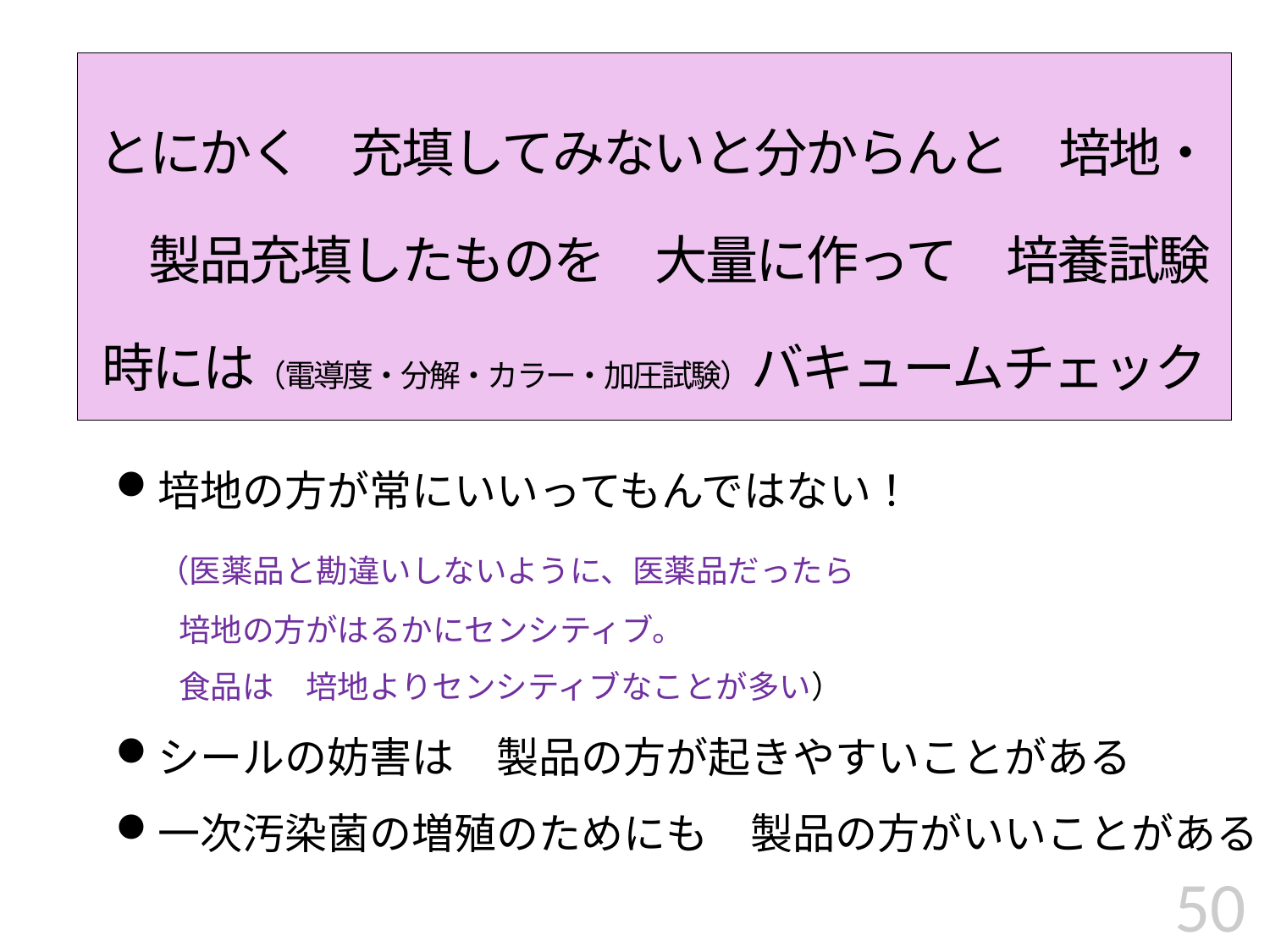

とにかく　充填してみないと分からんと　培地・　製品充填したものを　大量に作って　培養試験
時には（電導度・分解・カラー・加圧試験）バキュームチェック
培地の方が常にいいってもんではない！
　（医薬品と勘違いしないように、医薬品だったら
　　培地の方がはるかにセンシティブ。
　　食品は　培地よりセンシティブなことが多い）
シールの妨害は　製品の方が起きやすいことがある
一次汚染菌の増殖のためにも　製品の方がいいことがある
50